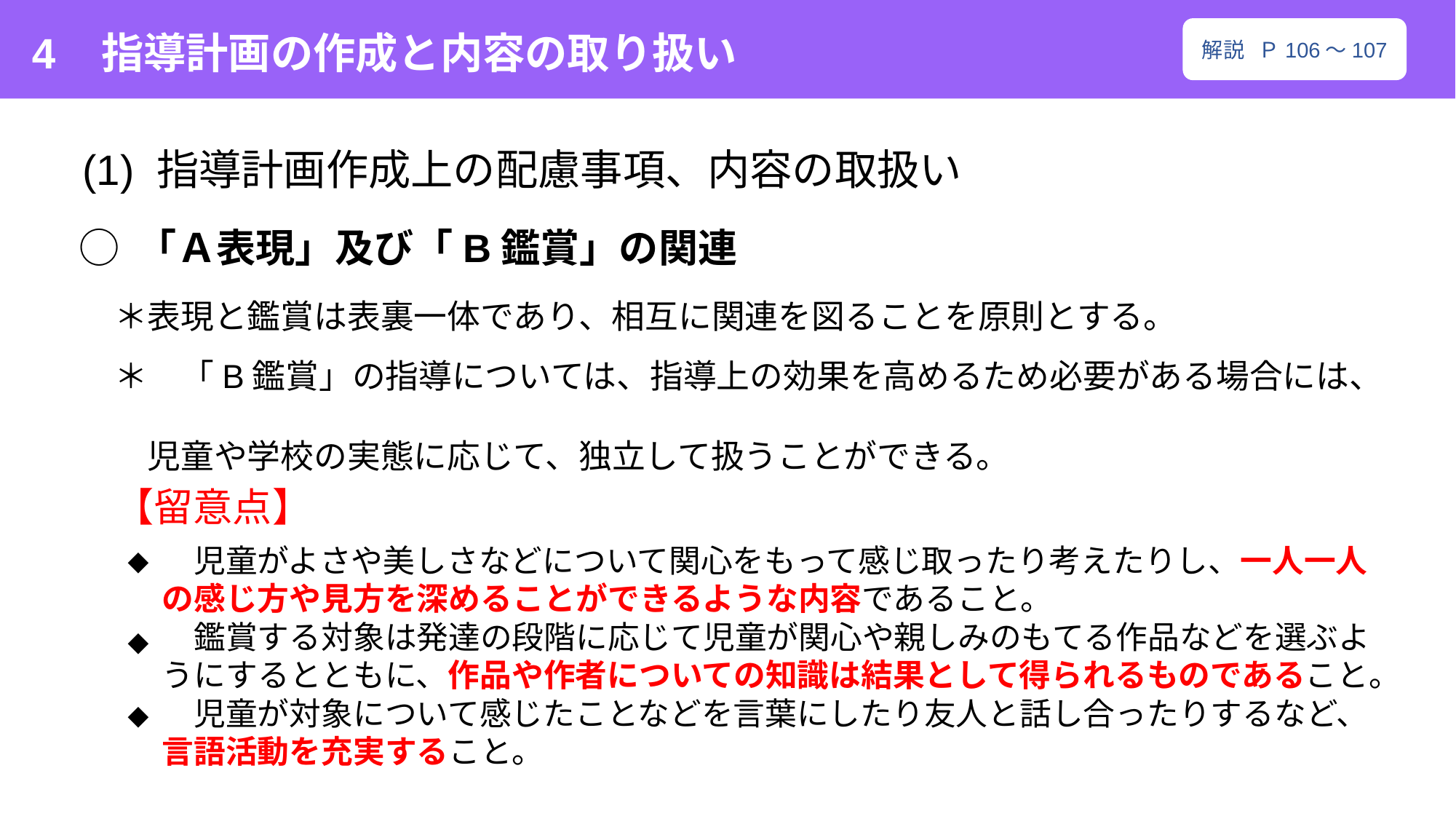

4   指導計画の作成と内容の取り扱い

解説   Ｐ106～107
(1) 指導計画作成上の配慮事項、内容の取扱い
◯ 「Ａ表現」及び「B鑑賞」の関連
＊表現と鑑賞は表裏一体であり、相互に関連を図ることを原則とする。
＊　「B鑑賞」の指導については、指導上の効果を高めるため必要がある場合には、
　児童や学校の実態に応じて、独立して扱うことができる。
【留意点】
　児童がよさや美しさなどについて関心をもって感じ取ったり考えたりし、一人一人の感じ方や見方を深めることができるような内容であること。
　鑑賞する対象は発達の段階に応じて児童が関心や親しみのもてる作品などを選ぶようにするとともに、作品や作者についての知識は結果として得られるものであること。
　児童が対象について感じたことなどを言葉にしたり友人と話し合ったりするなど、言語活動を充実すること。
◆
◆
◆